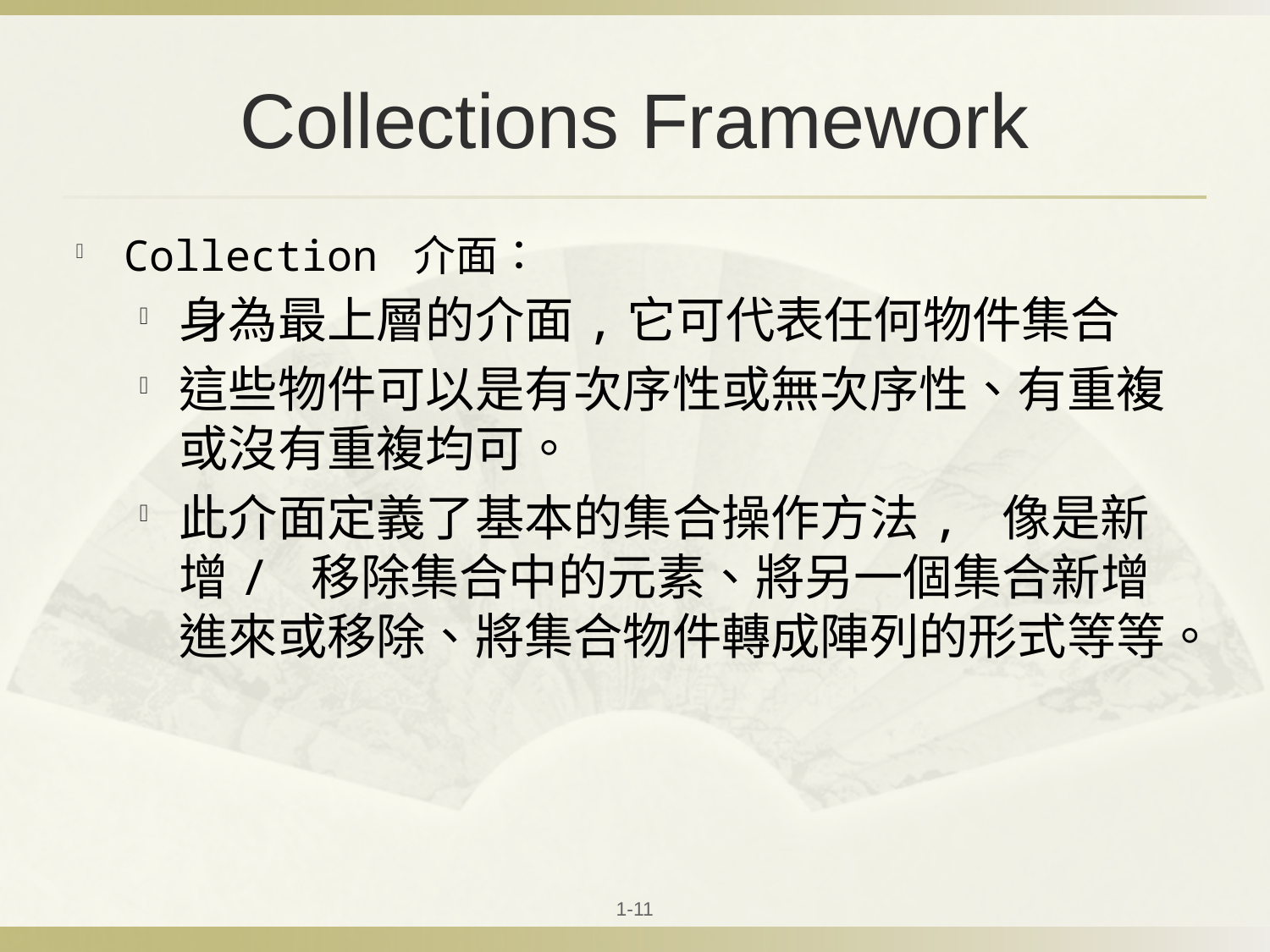

# Collections Framework
Collection 介面：
身為最上層的介面,它可代表任何物件集合
這些物件可以是有次序性或無次序性、有重複或沒有重複均可。
此介面定義了基本的集合操作方法, 像是新增/ 移除集合中的元素、將另一個集合新增進來或移除、將集合物件轉成陣列的形式等等。
1-11